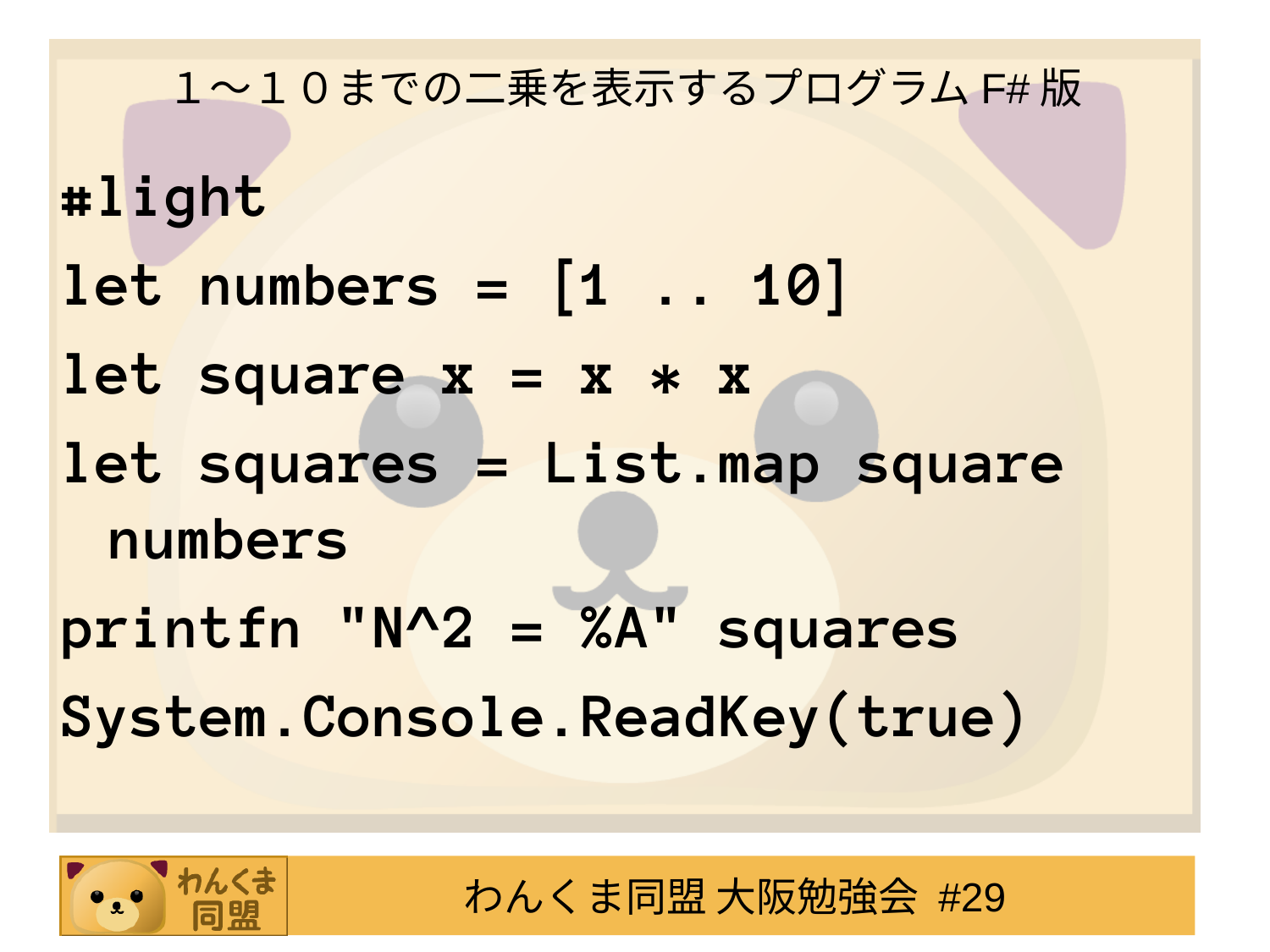

# １～１０までの二乗を表示するプログラムF#版
#light
let numbers = [1 .. 10]
let square x = x * x
let squares = List.map square numbers
printfn "N^2 = %A" squares
System.Console.ReadKey(true)